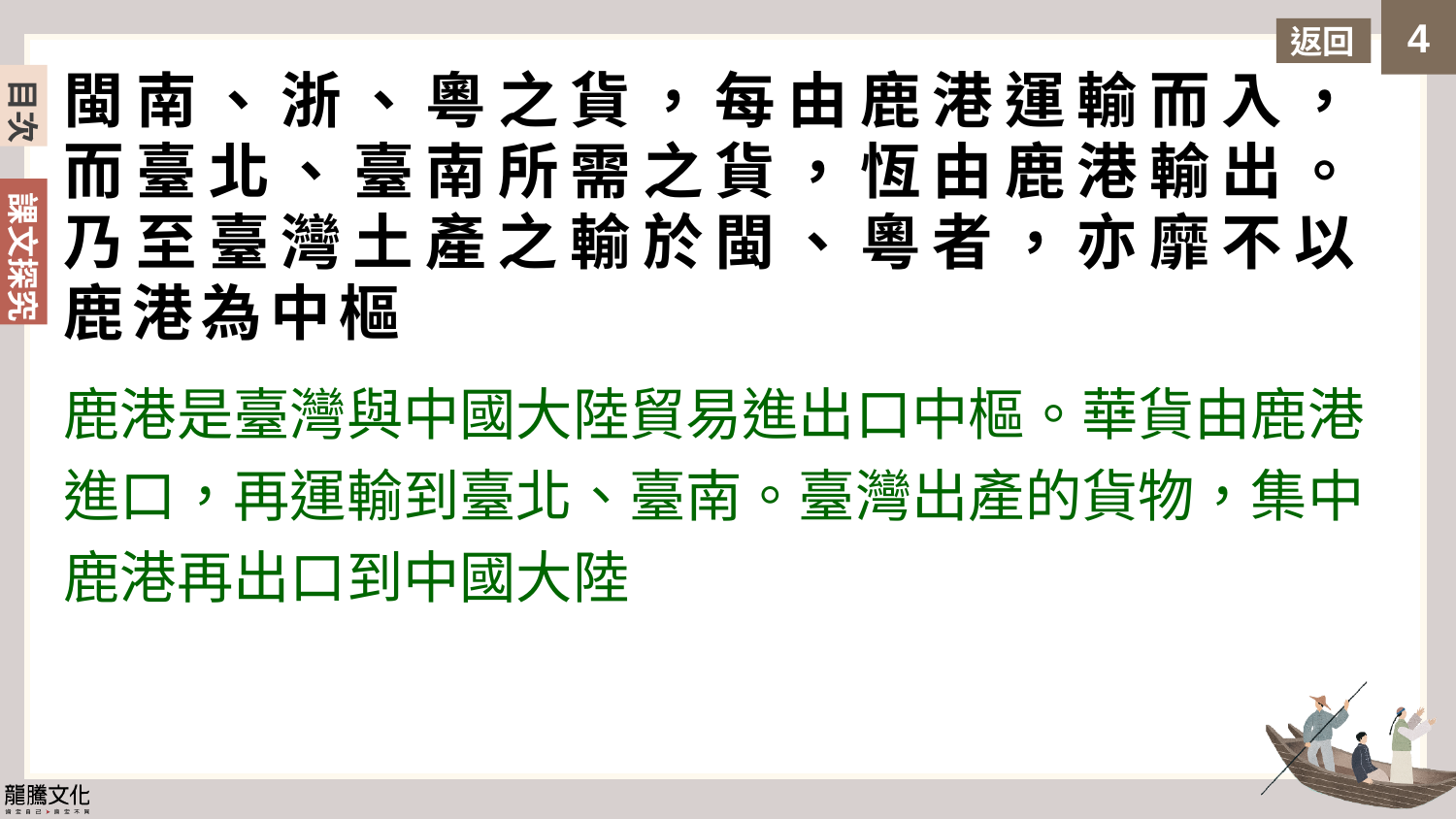

返回
閩南、浙、粵之貨，每由鹿港運輸而入，而臺北、臺南所需之貨，恆由鹿港輸出。乃至臺灣土產之輸於閩、粵者，亦靡不以鹿港為中樞
鹿港是臺灣與中國大陸貿易進出口中樞。華貨由鹿港進口，再運輸到臺北、臺南。臺灣出產的貨物，集中鹿港再出口到中國大陸